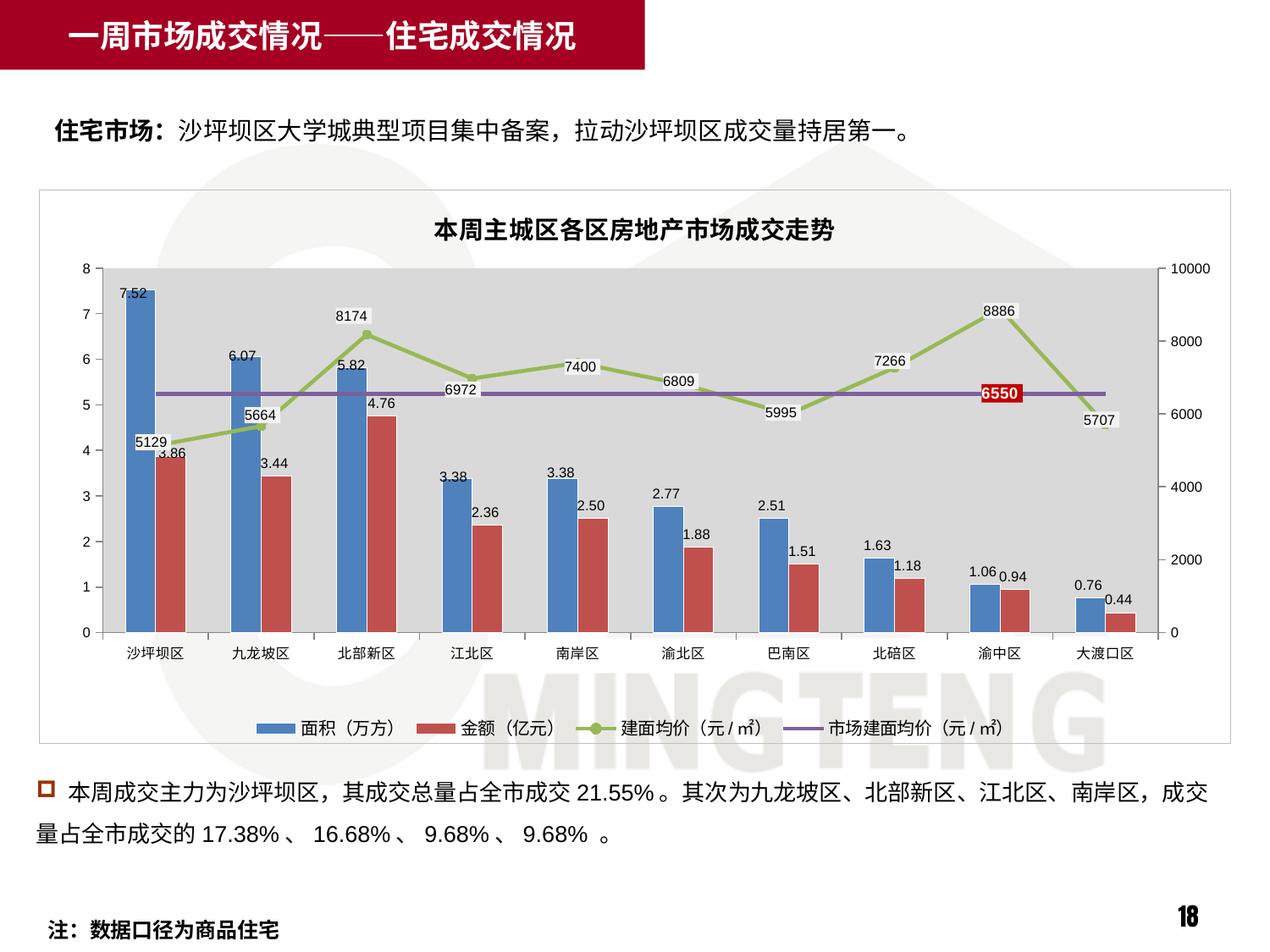

一周市场成交情况——住宅成交情况
住宅市场：沙坪坝区大学城典型项目集中备案，拉动沙坪坝区成交量持居第一。

### Chart

| Category | 面积（万方） | 金额（亿元） | 建面均价（元/㎡） | 市场建面均价（元/㎡） |
|---|---|---|---|---|
| 沙坪坝区 | 7.5202809999999545 | 3.8571229899999997 | 5128.96125822961 | 6550.0 |
| 九龙坡区 | 6.0650769999999845 | 3.4350060499999997 | 5663.581929792495 | 6550.0 |
| 北部新区 | 5.818399000000007 | 4.756143 | 8174.315649373645 | 6550.0 |
| 江北区 | 3.3785849999999997 | 2.3556582399999964 | 6972.321963188735 | 6550.0 |
| 南岸区 | 3.377152 | 2.49922425 | 7400.390180838762 | 6550.0 |
| 渝北区 | 2.7652240000000012 | 1.8828233699999999 | 6808.936165750041 | 6550.0 |
| 巴南区 | 2.510964000000002 | 1.50534912 | 5995.104350361052 | 6550.0 |
| 北碚区 | 1.629441 | 1.184002329600002 | 7266.309916100061 | 6550.0 |
| 渝中区 | 1.0624049999999996 | 0.94400858 | 8885.581110781666 | 6550.0 |
| 大渡口区 | 0.7648029999999998 | 0.43645697000000044 | 5706.789460815401 | 6550.0 |
 本周成交主力为沙坪坝区，其成交总量占全市成交21.55%。其次为九龙坡区、北部新区、江北区、南岸区，成交量占全市成交的17.38%、16.68%、9.68%、9.68% 。
18
注：数据口径为商品住宅